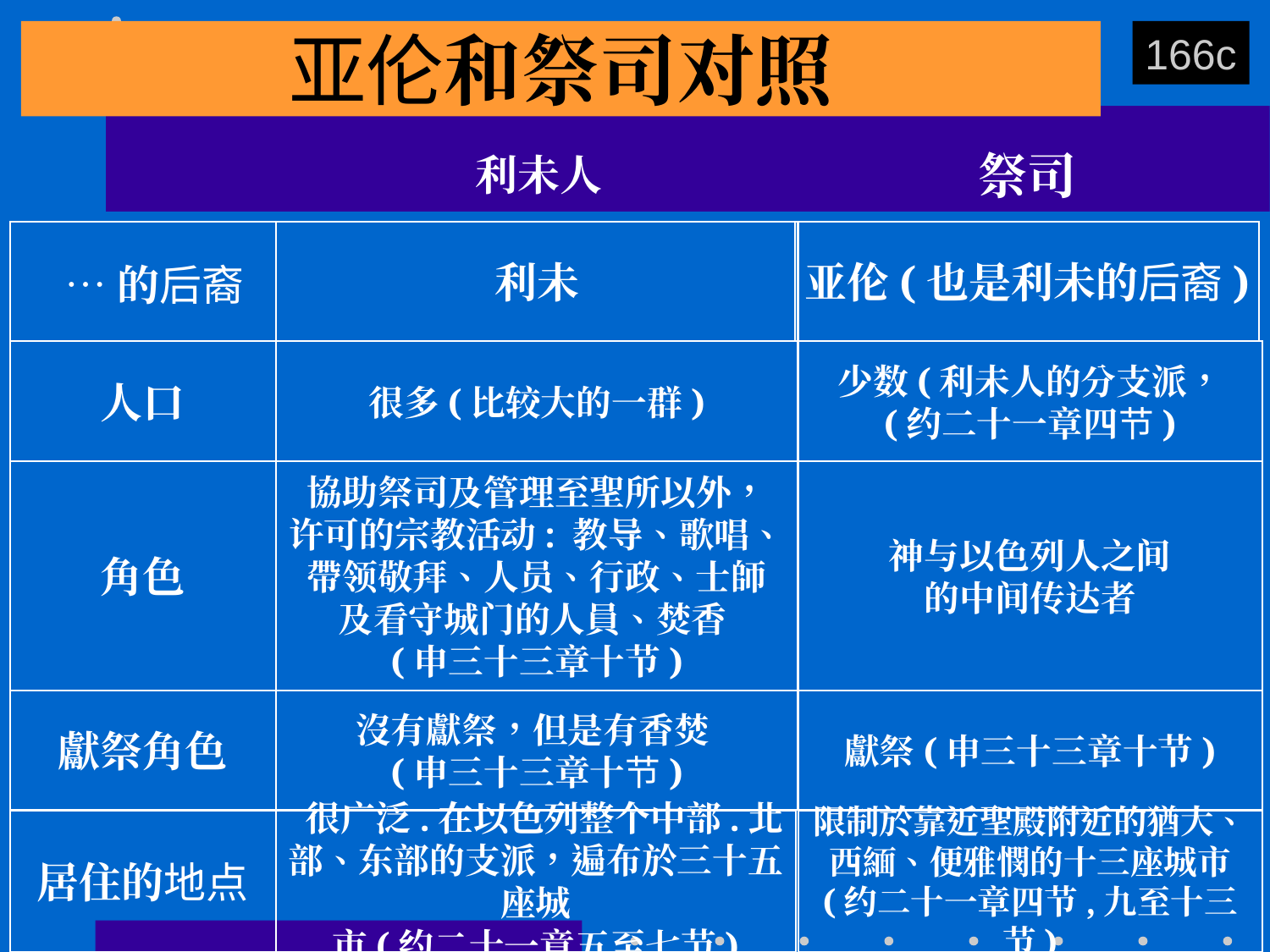

# 亚伦和祭司对照
166c

利未人

祭司
  …的后裔
利未
亚伦(也是利未的后裔)
人口
很多(比较大的一群)
少数(利未人的分支派，
(约二十一章四节)
角色
協助祭司及管理至聖所以外，
许可的宗教活动: 教导、歌唱、帶领敬拜、人员、行政、士師
及看守城门的人員、焚香
(申三十三章十节)
神与以色列人之间
的中间传达者
獻祭角色
沒有獻祭，但是有香焚
(申三十三章十节)
獻祭(申三十三章十节)
居住的地点
 很广泛.在以色列整个中部.北部、东部的支派，遍布於三十五座城
市(约二十一章五至七节)
限制於靠近聖殿附近的猶大、西緬、便雅憫的十三座城市
(约二十一章四节,九至十三节)